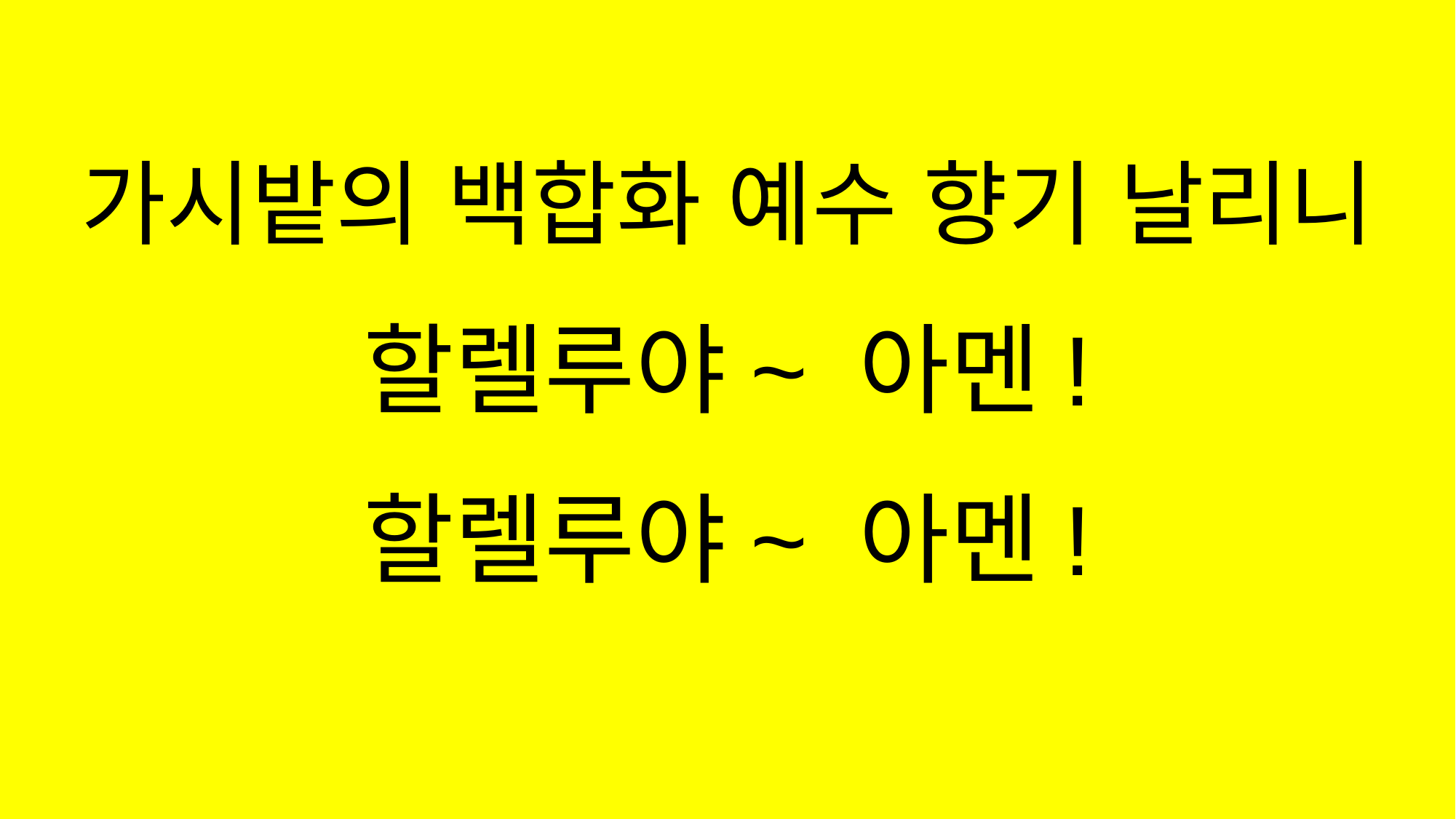

#
가시밭의 백합화 예수 향기 날리니

할렐루야~ 아멘!

할렐루야~ 아멘!